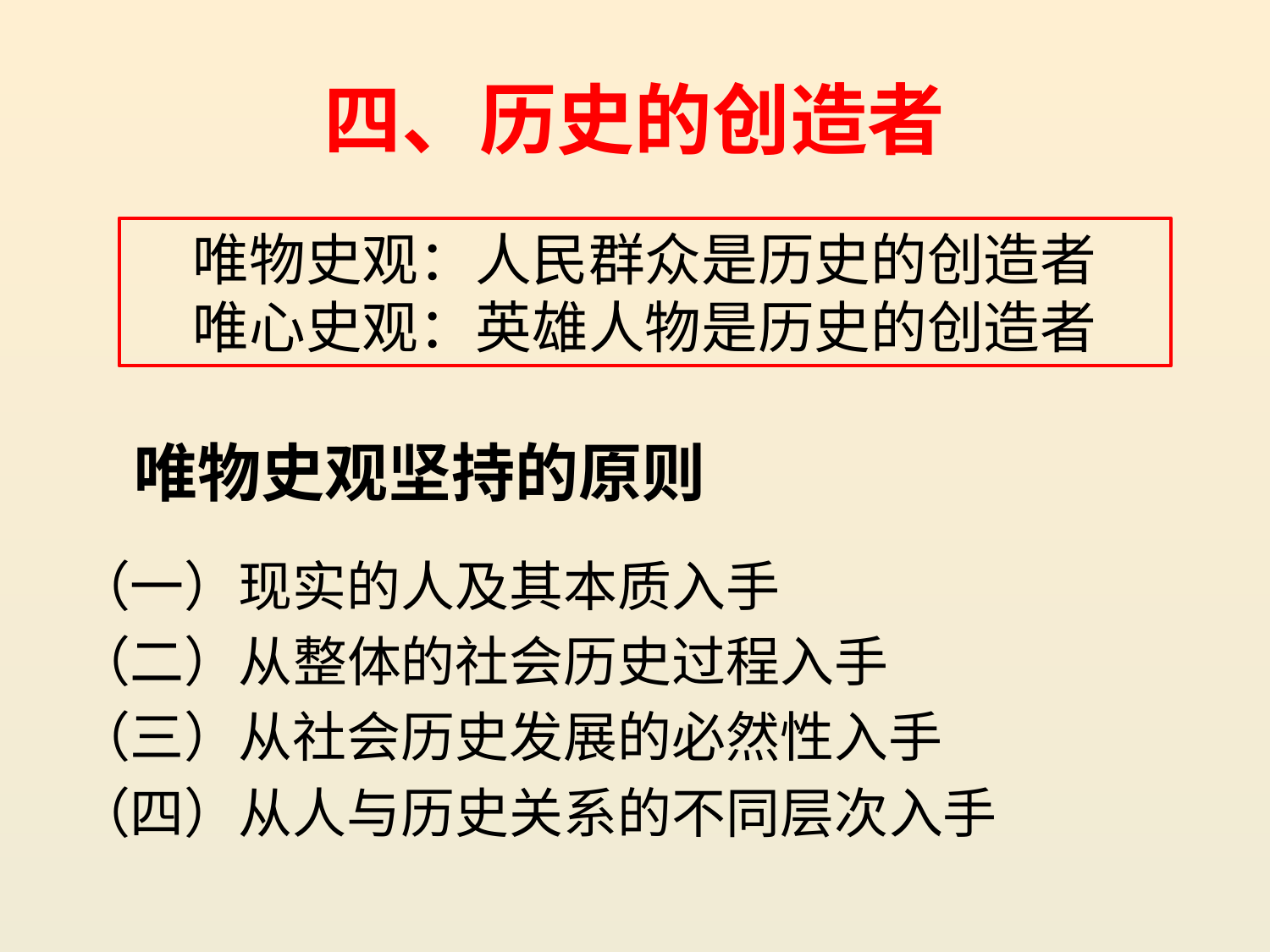

# 四、历史的创造者
唯物史观：人民群众是历史的创造者
唯心史观：英雄人物是历史的创造者
唯物史观坚持的原则
（一）现实的人及其本质入手
（二）从整体的社会历史过程入手
（三）从社会历史发展的必然性入手
（四）从人与历史关系的不同层次入手